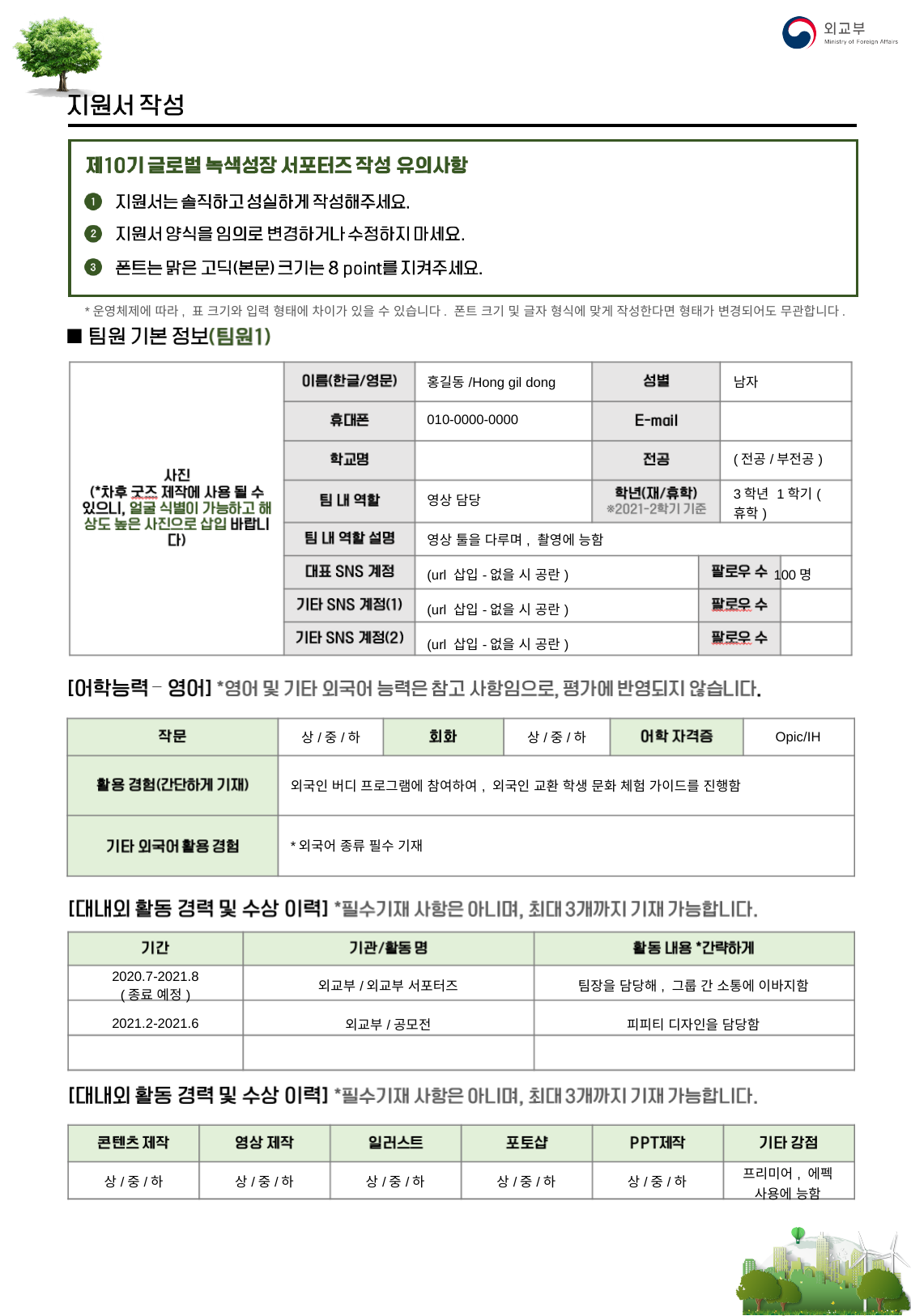

|  |  | 홍길동/Hong gil dong |  |  | 남자 |  |
| --- | --- | --- | --- | --- | --- | --- |
|  |  | 010-0000-0000 |  |  |  |  |
|  |  |  |  |  | (전공/부전공) |  |
|  |  | 영상 담당 |  |  | 3학년 1학기(휴학) |  |
|  |  | 영상 툴을 다루며, 촬영에 능함 |  |  |  |  |
|  |  | (url 삽입-없을 시 공란) |  |  |  | 100명 |
|  |  | (url 삽입-없을 시 공란) |  |  |  |  |
|  |  | (url 삽입-없을 시 공란) |  |  |  |  |
|  | 상/중/하 |  | 상/중/하 |  | Opic/IH |
| --- | --- | --- | --- | --- | --- |
|  | 외국인 버디 프로그램에 참여하여, 외국인 교환 학생 문화 체험 가이드를 진행함 |  |  |  |  |
|  | \*외국어 종류 필수 기재 |  |  |  |  |
|  |  |  |
| --- | --- | --- |
| 2020.7-2021.8 (종료 예정) | 외교부/외교부 서포터즈 | 팀장을 담당해, 그룹 간 소통에 이바지함 |
| 2021.2-2021.6 | 외교부/공모전 | 피피티 디자인을 담당함 |
|  |  |  |
|  |  |  |  |  |  |
| --- | --- | --- | --- | --- | --- |
| 상/중/하 | 상/중/하 | 상/중/하 | 상/중/하 | 상/중/하 | 프리미어, 에펙 사용에 능함 |